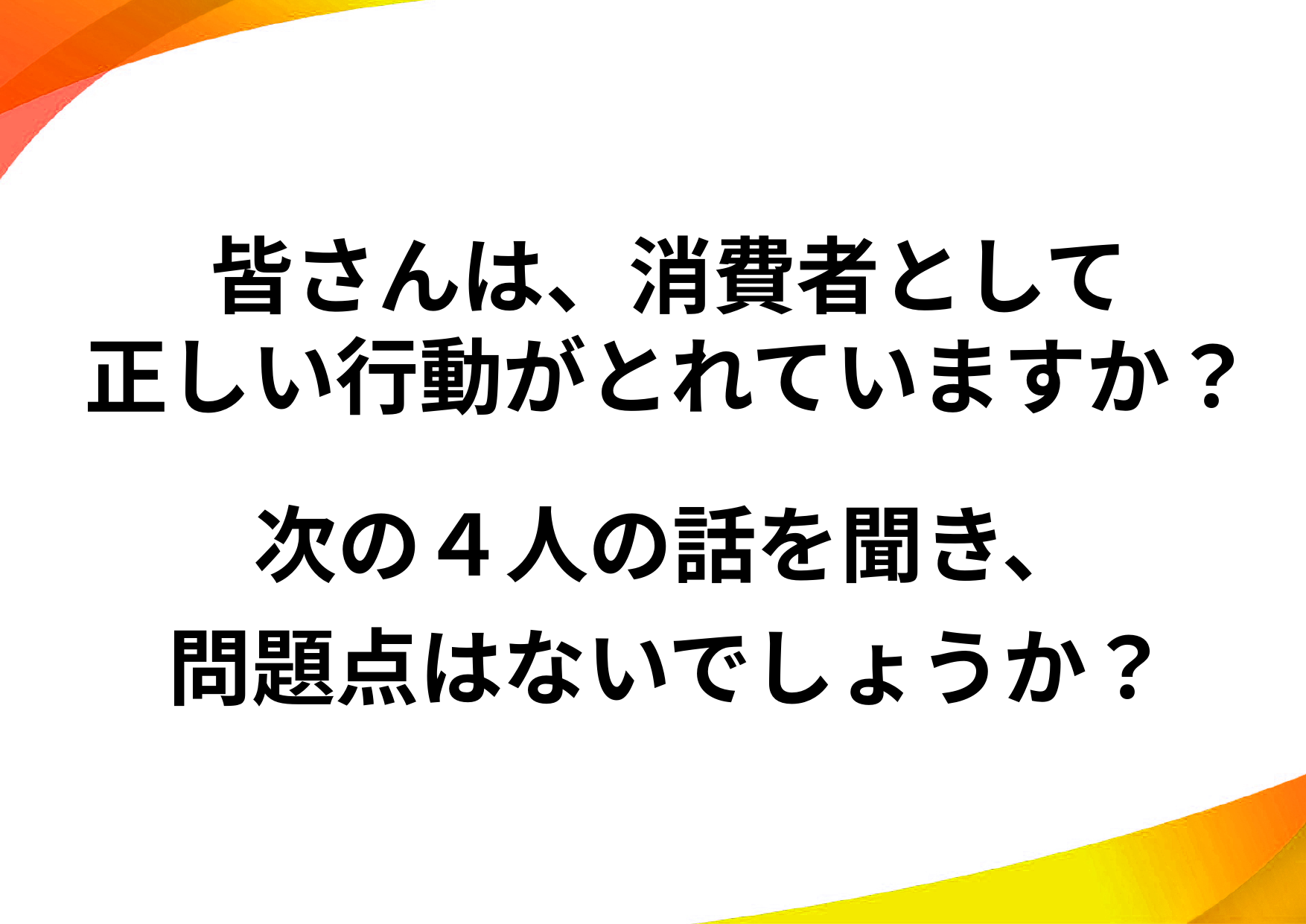

# 皆さんは、消費者として 正しい行動がとれていますか？
次の４人の話を聞き、
問題点はないでしょうか？